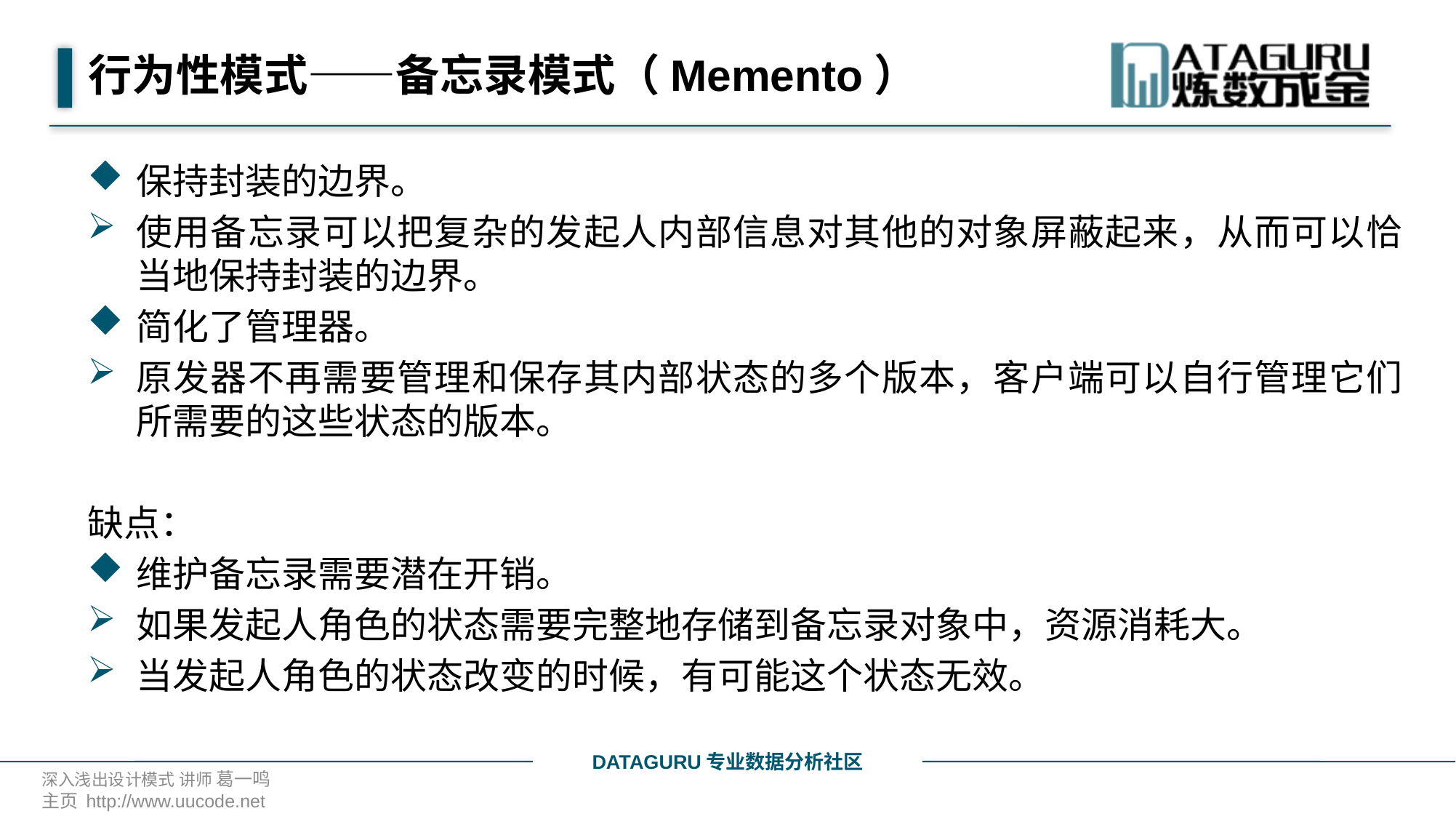

# 行为性模式——备忘录模式（Memento）
保持封装的边界。
使用备忘录可以把复杂的发起人内部信息对其他的对象屏蔽起来，从而可以恰当地保持封装的边界。
简化了管理器。
原发器不再需要管理和保存其内部状态的多个版本，客户端可以自行管理它们所需要的这些状态的版本。

缺点：
维护备忘录需要潜在开销。
如果发起人角色的状态需要完整地存储到备忘录对象中，资源消耗大。
当发起人角色的状态改变的时候，有可能这个状态无效。